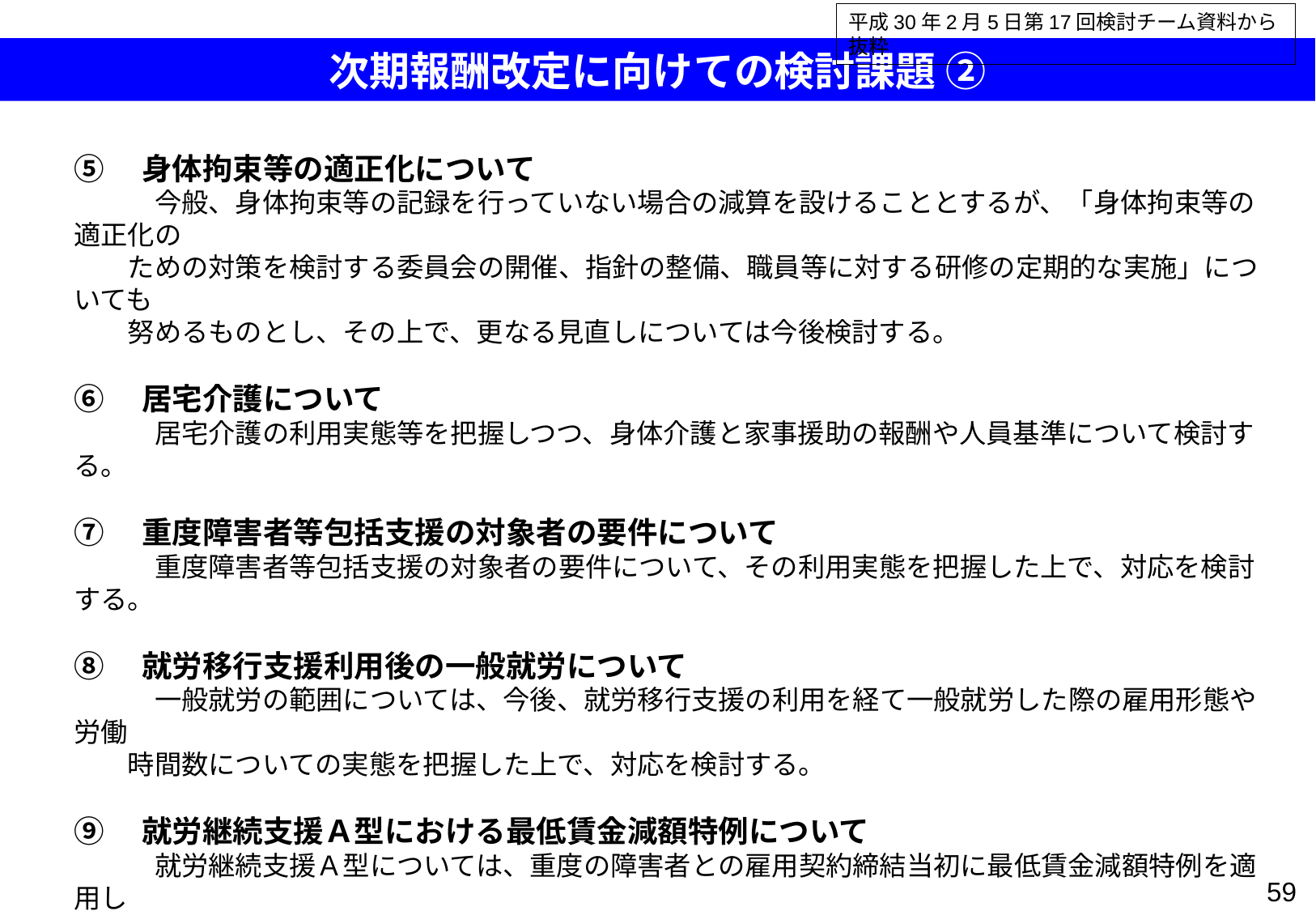

平成30年2月5日第17回検討チーム資料から抜粋
次期報酬改定に向けての検討課題 ②
⑤　身体拘束等の適正化について
　　　今般、身体拘束等の記録を行っていない場合の減算を設けることとするが、「身体拘束等の適正化の
　　ための対策を検討する委員会の開催、指針の整備、職員等に対する研修の定期的な実施」についても
　　努めるものとし、その上で、更なる見直しについては今後検討する。

⑥　居宅介護について
　　　居宅介護の利用実態等を把握しつつ、身体介護と家事援助の報酬や人員基準について検討する。

⑦　重度障害者等包括支援の対象者の要件について
　　　重度障害者等包括支援の対象者の要件について、その利用実態を把握した上で、対応を検討する。

⑧　就労移行支援利用後の一般就労について
　　　一般就労の範囲については、今後、就労移行支援の利用を経て一般就労した際の雇用形態や労働
　　時間数についての実態を把握した上で、対応を検討する。

⑨　就労継続支援Ａ型における最低賃金減額特例について
　　　就労継続支援Ａ型については、重度の障害者との雇用契約締結当初に最低賃金減額特例を適用し
　　ている事業所もあるが、こうした事業所について、今後、最低賃金減額特例の適用者数、適用期間、最
　　低賃金の減額割合などの実態を把握した上で、対応を検討する。

59